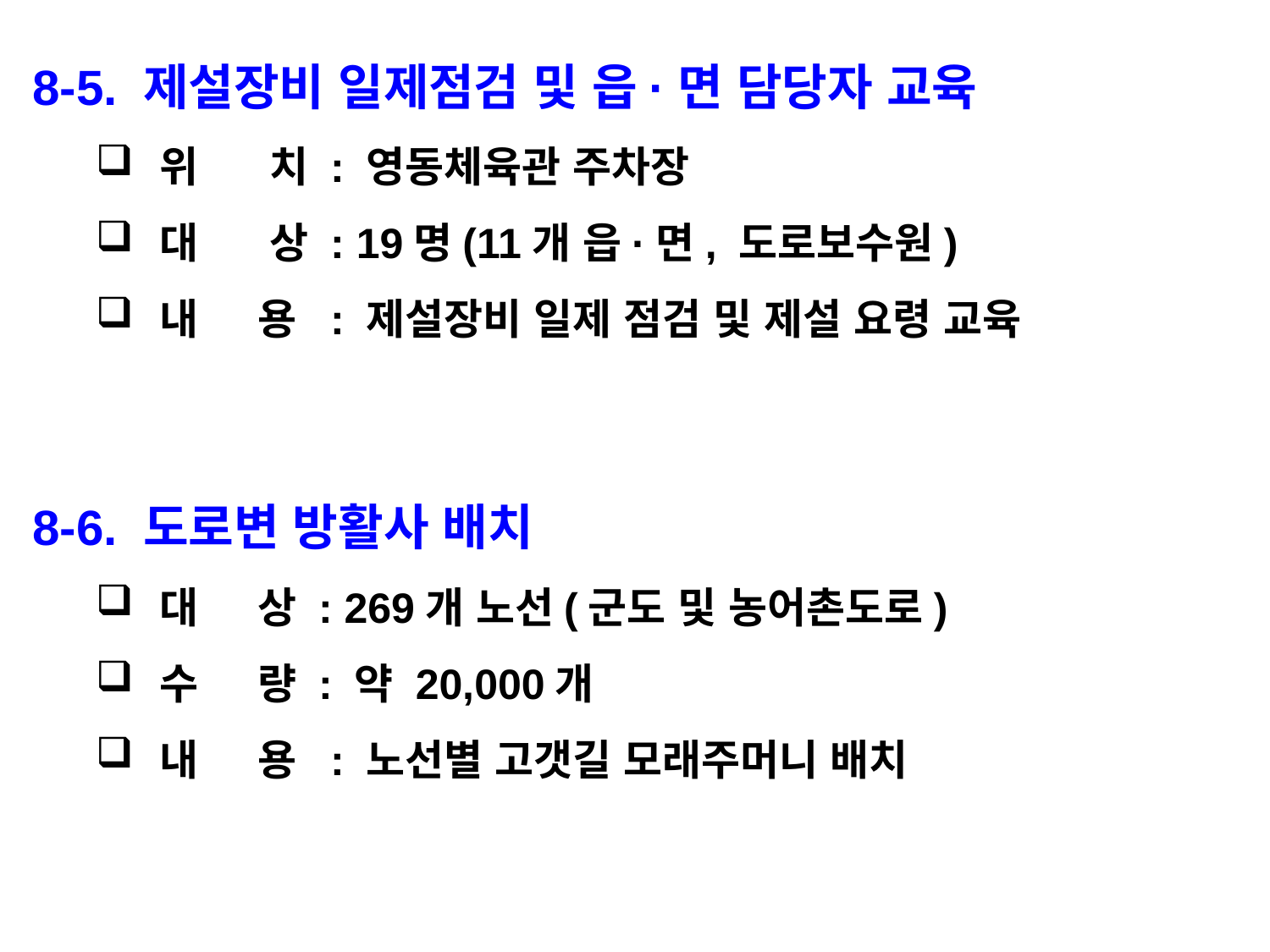

8-5. 제설장비 일제점검 및 읍·면 담당자 교육
위      치 : 영동체육관 주차장
대      상 : 19명(11개 읍·면, 도로보수원)
내     용  : 제설장비 일제 점검 및 제설 요령 교육

8-6. 도로변 방활사 배치
대     상 : 269개 노선(군도 및 농어촌도로)
수     량 : 약 20,000개
내     용  : 노선별 고갯길 모래주머니 배치